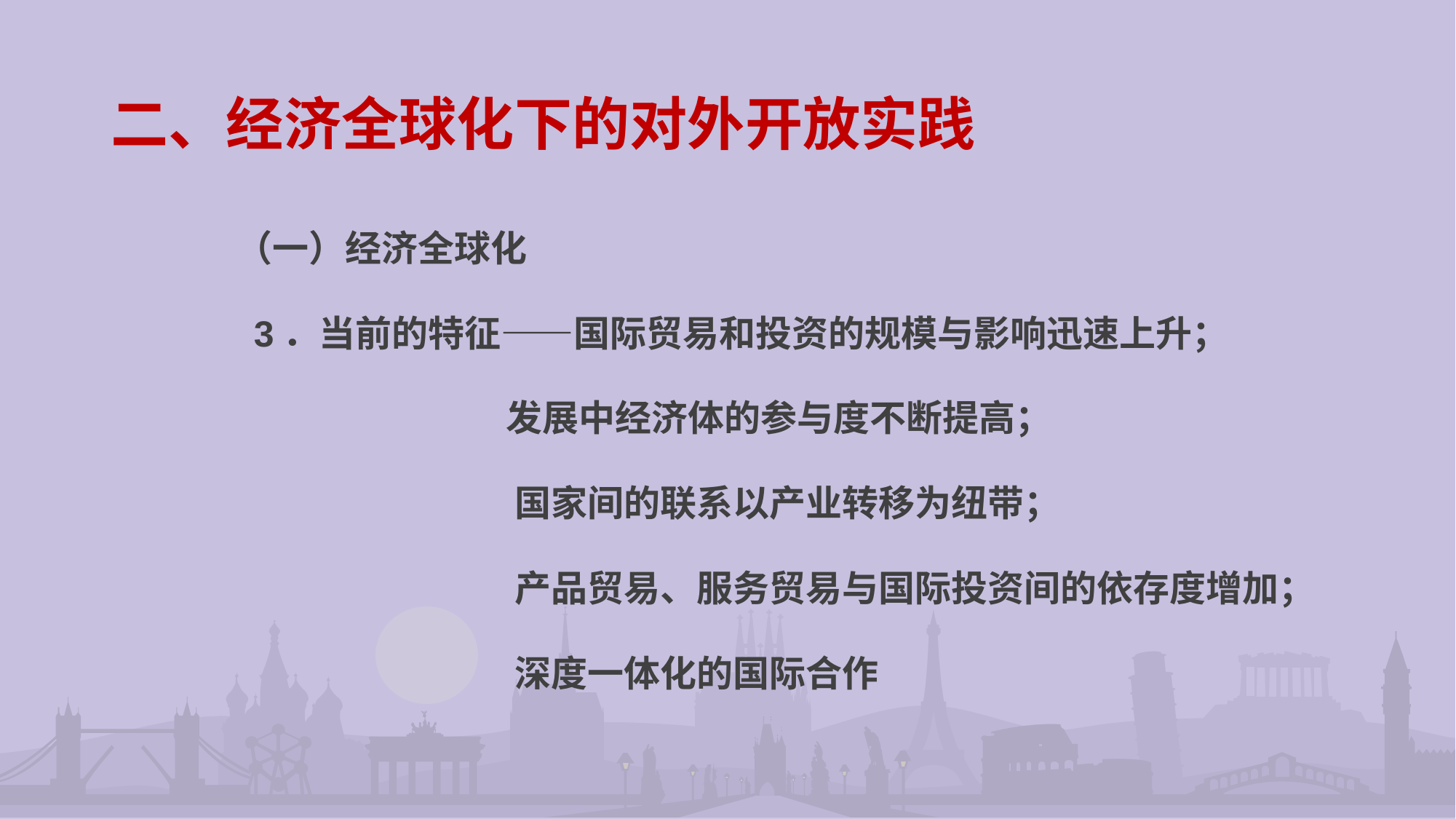

# 二、经济全球化下的对外开放实践
   （一）经济全球化
     3．当前的特征——国际贸易和投资的规模与影响迅速上升；
                                    发展中经济体的参与度不断提高；
                                     国家间的联系以产业转移为纽带；
                                     产品贸易、服务贸易与国际投资间的依存度增加；
                                     深度一体化的国际合作